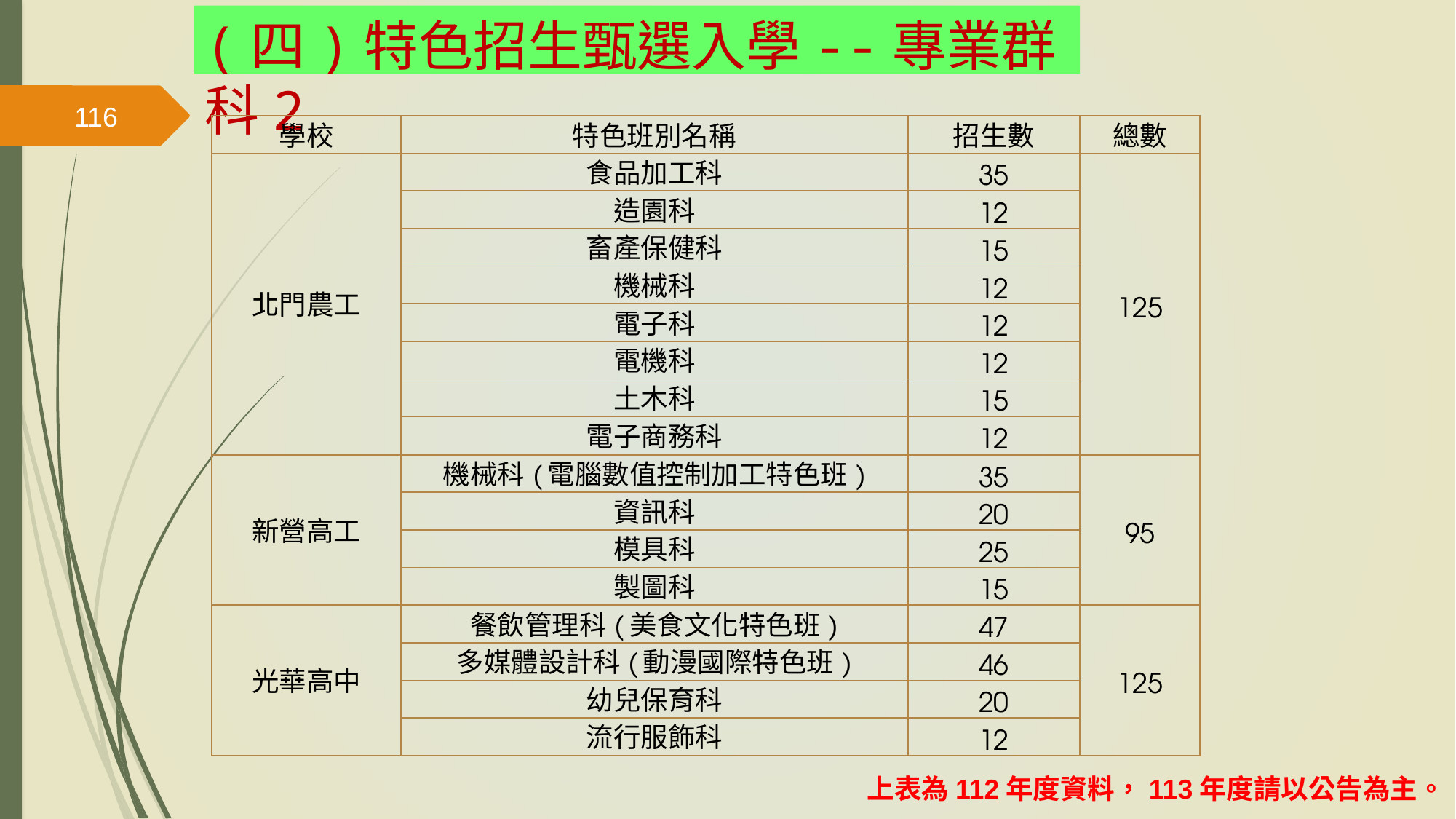

(四)特色招生甄選入學--專業群科2
116
| 學校 | 特色班別名稱 | 招生數 | 總數 |
| --- | --- | --- | --- |
| 北門農工 | 食品加工科 | 35 | 125 |
|  | 造園科 | 12 |  |
|  | 畜產保健科 | 15 |  |
|  | 機械科 | 12 |  |
|  | 電子科 | 12 |  |
|  | 電機科 | 12 |  |
|  | 土木科 | 15 |  |
|  | 電子商務科 | 12 |  |
| 新營高工 | 機械科(電腦數值控制加工特色班) | 35 | 95 |
|  | 資訊科 | 20 |  |
|  | 模具科 | 25 |  |
|  | 製圖科 | 15 |  |
| 光華高中 | 餐飲管理科(美食文化特色班) | 47 | 125 |
|  | 多媒體設計科(動漫國際特色班) | 46 |  |
|  | 幼兒保育科 | 20 |  |
|  | 流行服飾科 | 12 |  |
上表為112年度資料，113年度請以公告為主。